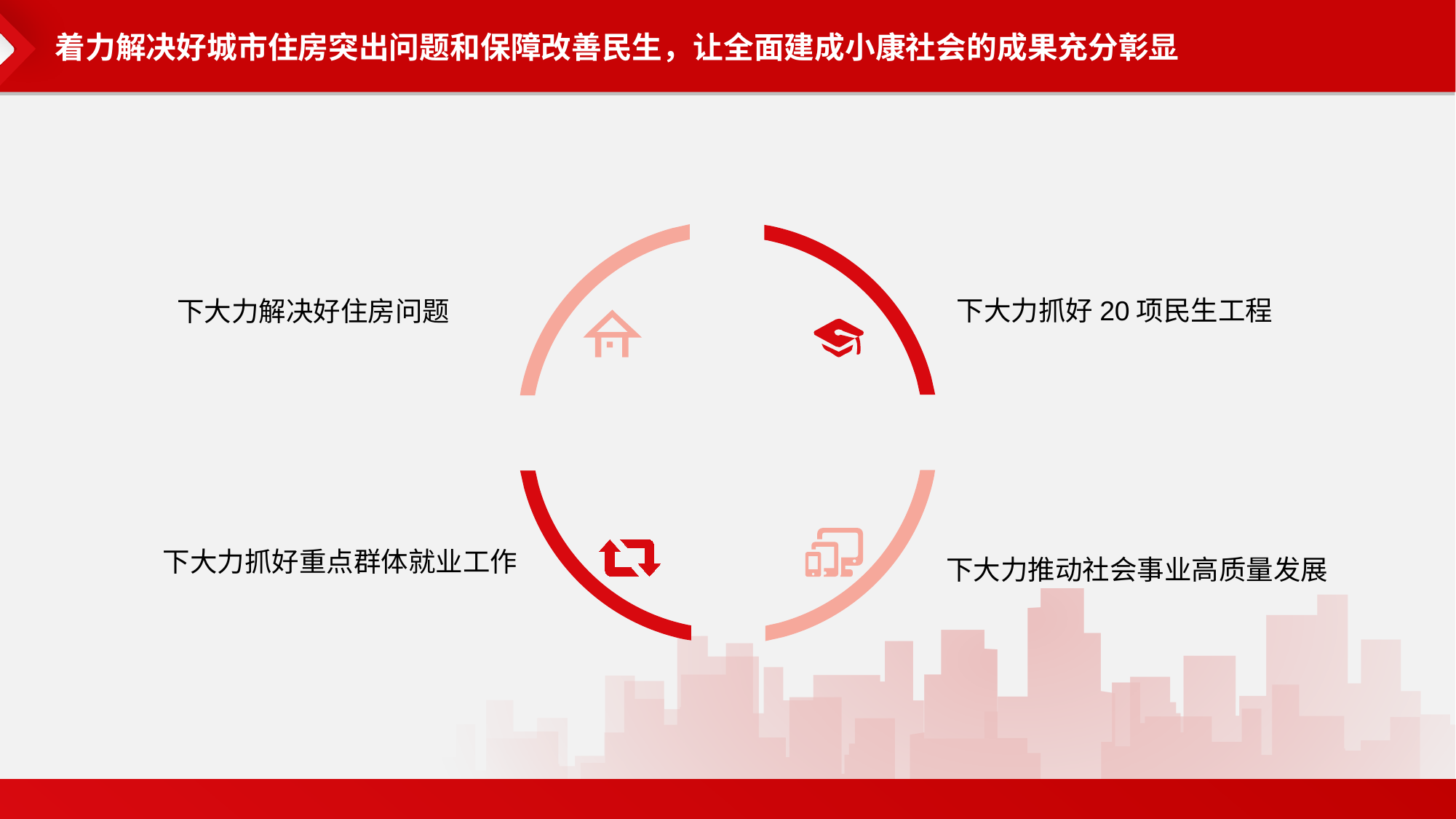

着力解决好城市住房突出问题和保障改善民生，让全面建成小康社会的成果充分彰显

下大力抓好20项民生工程
下大力解决好住房问题
下大力抓好重点群体就业工作
下大力推动社会事业高质量发展